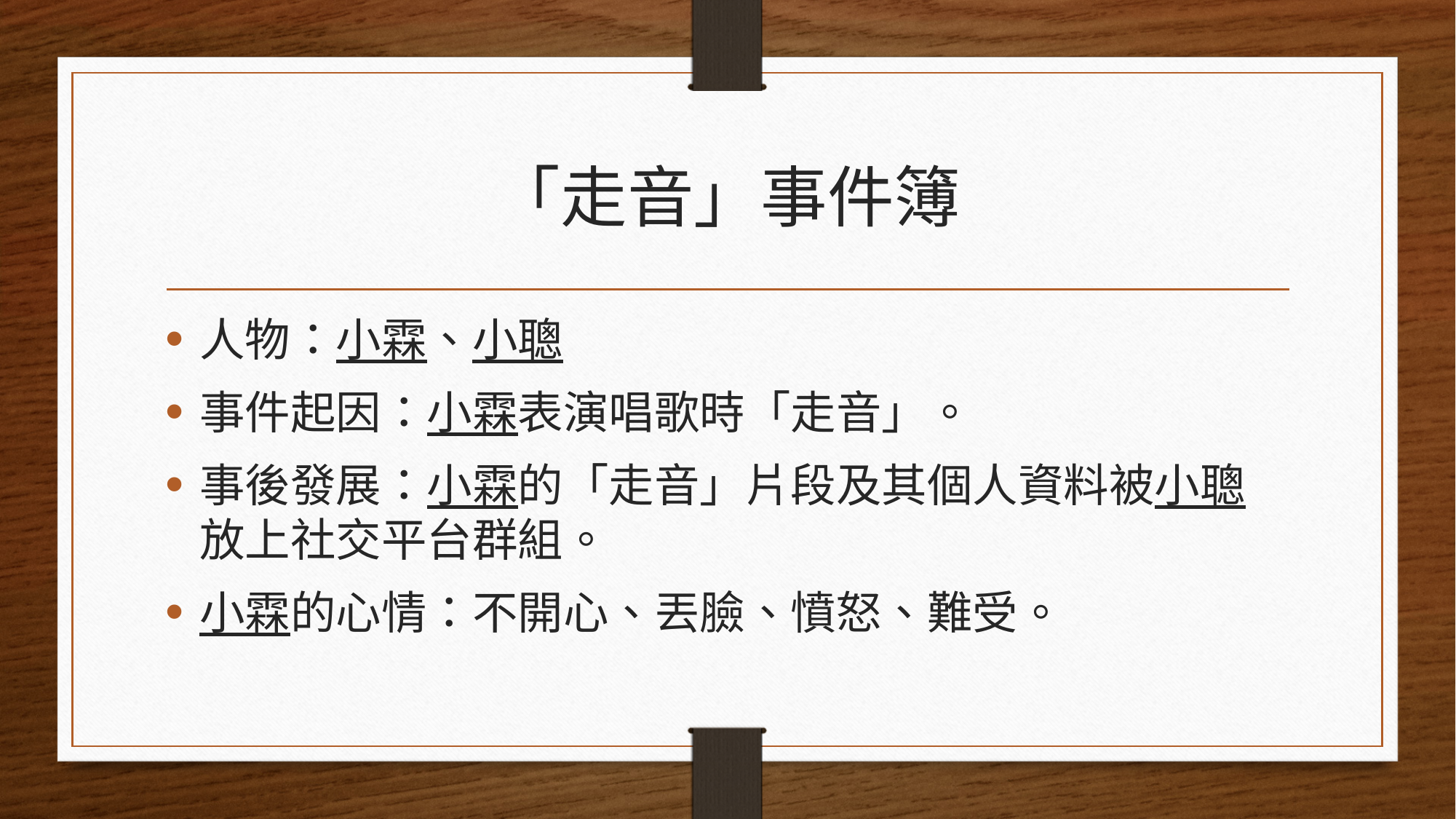

# 「走音」事件簿
人物：小霖、小聰
事件起因：小霖表演唱歌時「走音」。
事後發展：小霖的「走音」片段及其個人資料被小聰放上社交平台群組。
小霖的心情：不開心、丟臉、憤怒、難受。